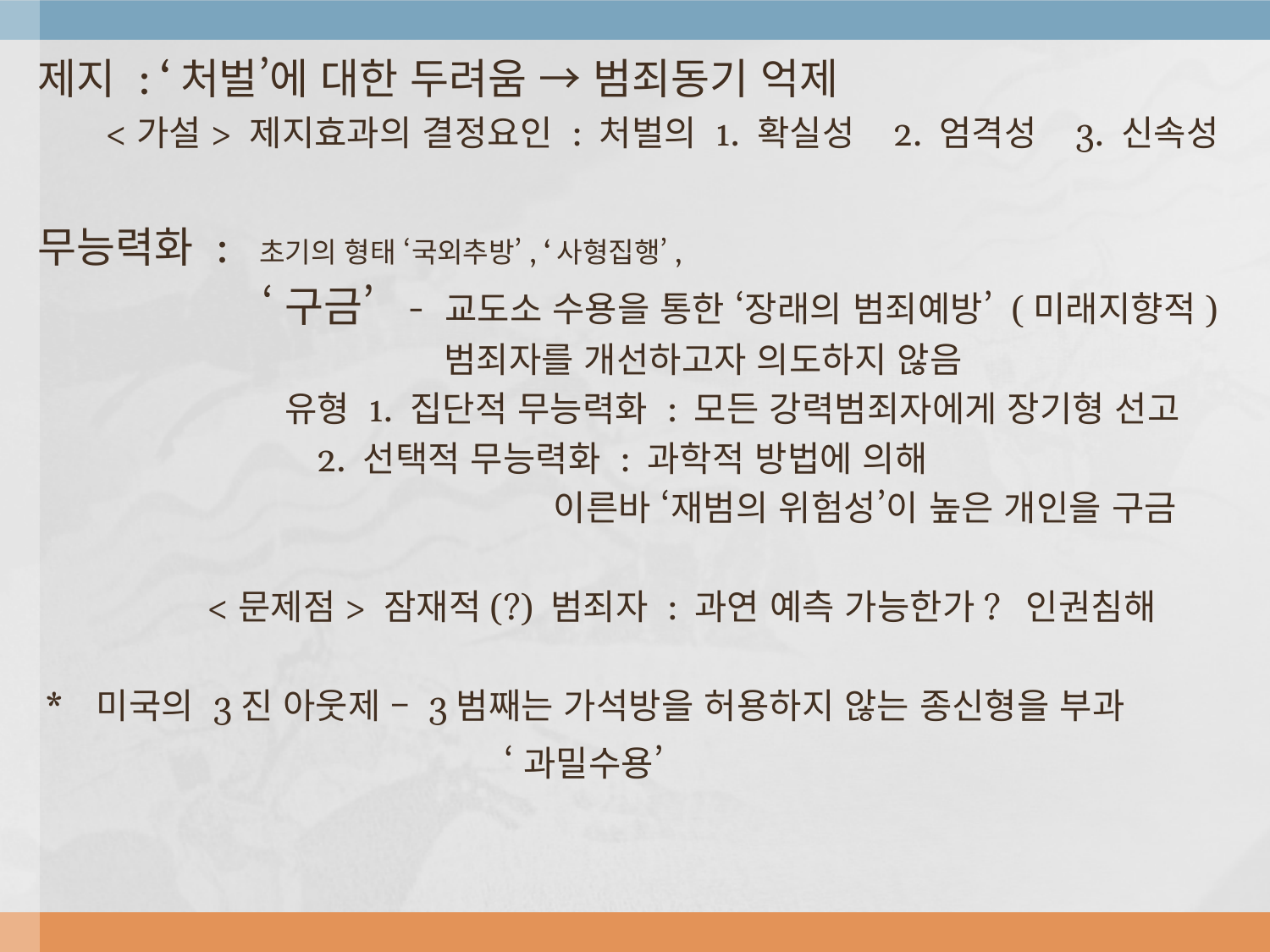

제지 : ‘처벌’에 대한 두려움 → 범죄동기 억제
        <가설> 제지효과의 결정요인 : 처벌의 1. 확실성   2. 엄격성   3. 신속성

무능력화 :  초기의 형태 ‘국외추방’, ‘사형집행’,
                   ‘구금’  - 교도소 수용을 통한 ‘장래의 범죄예방’ (미래지향적)
                                        범죄자를 개선하고자 의도하지 않음
                        유형 1. 집단적 무능력화 : 모든 강력범죄자에게 장기형 선고
                                 2. 선택적 무능력화 : 과학적 방법에 의해
                                                   이른바 ‘재범의 위험성’이 높은 개인을 구금

                    <문제점> 잠재적(?) 범죄자 : 과연 예측 가능한가?  인권침해

 *   미국의 3진 아웃제 – 3범째는 가석방을 허용하지 않는 종신형을 부과
                                               ‘과밀수용’